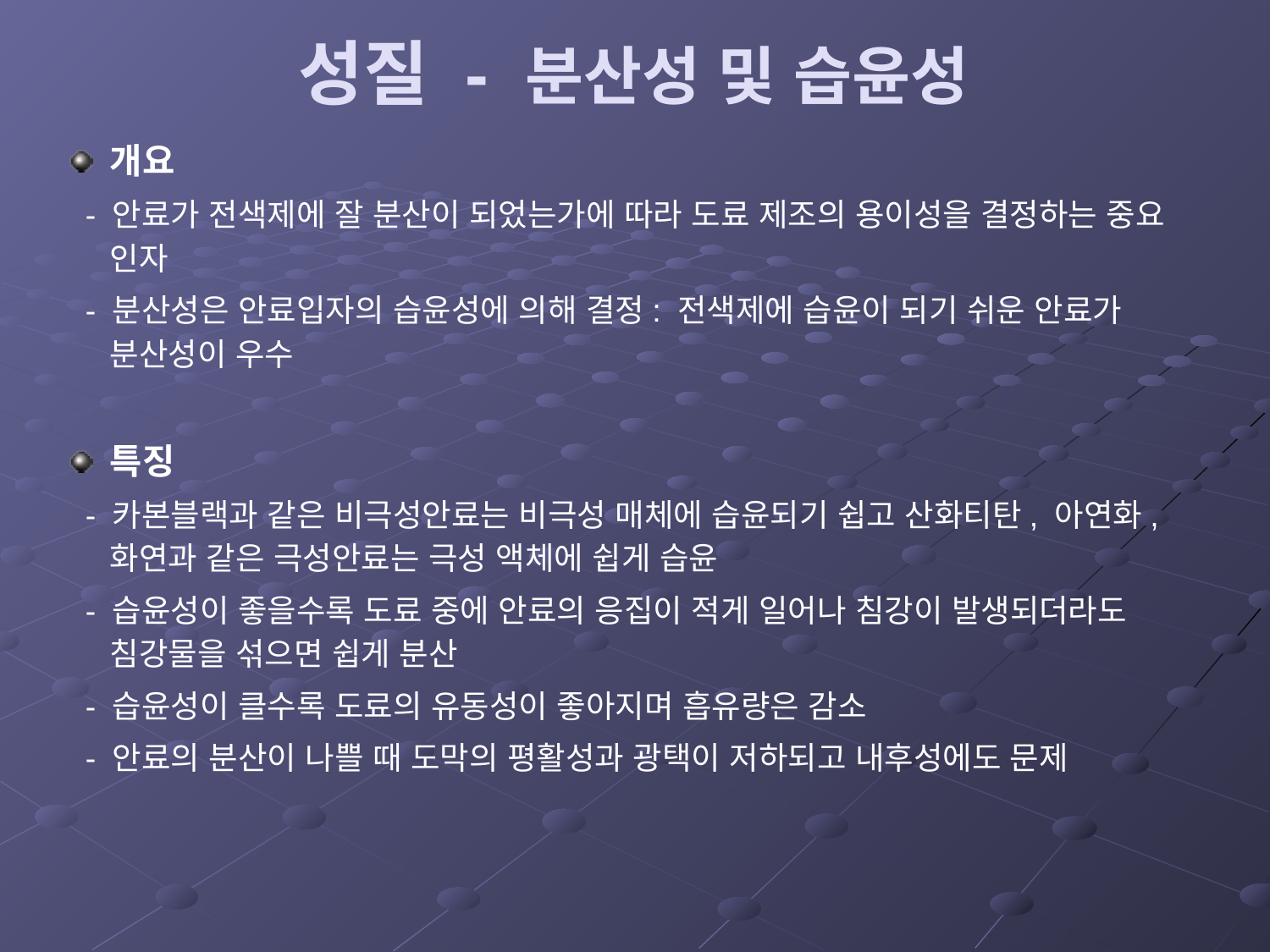

# 성질 - 분산성 및 습윤성
개요
  - 안료가 전색제에 잘 분산이 되었는가에 따라 도료 제조의 용이성을 결정하는 중요 인자
  - 분산성은 안료입자의 습윤성에 의해 결정: 전색제에 습윤이 되기 쉬운 안료가 분산성이 우수

특징
  - 카본블랙과 같은 비극성안료는 비극성 매체에 습윤되기 쉽고 산화티탄, 아연화, 화연과 같은 극성안료는 극성 액체에 쉽게 습윤
  - 습윤성이 좋을수록 도료 중에 안료의 응집이 적게 일어나 침강이 발생되더라도 침강물을 섞으면 쉽게 분산
  - 습윤성이 클수록 도료의 유동성이 좋아지며 흡유량은 감소
  - 안료의 분산이 나쁠 때 도막의 평활성과 광택이 저하되고 내후성에도 문제